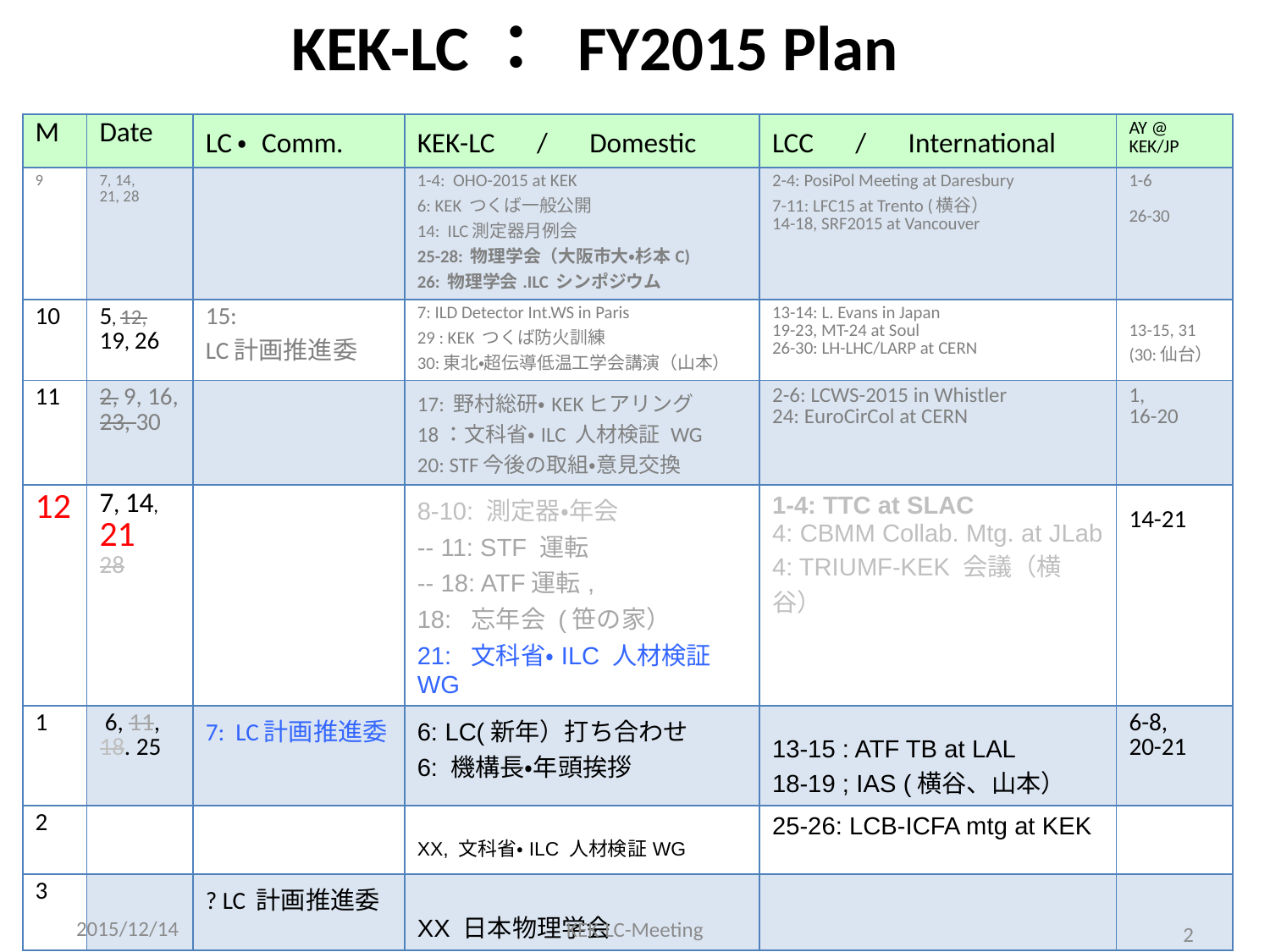

# KEK-LC： FY2015 Plan
| M | Date | LC・ Comm. | KEK-LC　/　Domestic | LCC　/　International | AY @ KEK/JP |
| --- | --- | --- | --- | --- | --- |
| 9 | 7, 14, 21, 28 |  | 1-4: OHO-2015 at KEK 6: KEK つくば一般公開 14: ILC測定器月例会 25-28: 物理学会（大阪市大・杉本C) 26: 物理学会.ILC シンポジウム | 2-4: PosiPol Meeting at Daresbury 7-11: LFC15 at Trento (横谷） 14-18, SRF2015 at Vancouver | 1-6 26-30 |
| 10 | 5, 12, 19, 26 | 15: LC計画推進委 | 7: ILD Detector Int.WS in Paris 29 : KEK つくば防火訓練 30:東北・超伝導低温工学会講演（山本） | 13-14: L. Evans in Japan 19-23, MT-24 at Soul 26-30: LH-LHC/LARP at CERN | 13-15, 31 (30:仙台） |
| 11 | 2, 9, 16, 23, 30 |  | 17: 野村総研・KEKヒアリング 18：文科省・ILC 人材検証 WG 20: STF今後の取組・意見交換 | 2-6: LCWS-2015 in Whistler 24: EuroCirCol at CERN | 1, 16-20 |
| 12 | 7, 14, 21 28 |  | 8-10: 測定器・年会 -- 11: STF 運転 -- 18: ATF運転, 18: 忘年会 (笹の家） 21: 文科省・ILC 人材検証WG | 1-4: TTC at SLAC 4: CBMM Collab. Mtg. at JLab 4: TRIUMF-KEK 会議（横谷） | 14-21 |
| 1 | 6, 11, 18. 25 | 7: LC計画推進委 | 6: LC(新年）打ち合わせ 6: 機構長・年頭挨拶 | 13-15 : ATF TB at LAL 18-19 ; IAS (横谷、山本） | 6-8, 20-21 |
| 2 |  |  | XX, 文科省・ILC 人材検証WG | 25-26: LCB-ICFA mtg at KEK |  |
| 3 |  | ? LC 計画推進委 | XX 日本物理学会 |  |  |
2015/12/14
KEK-LC-Meeting
2